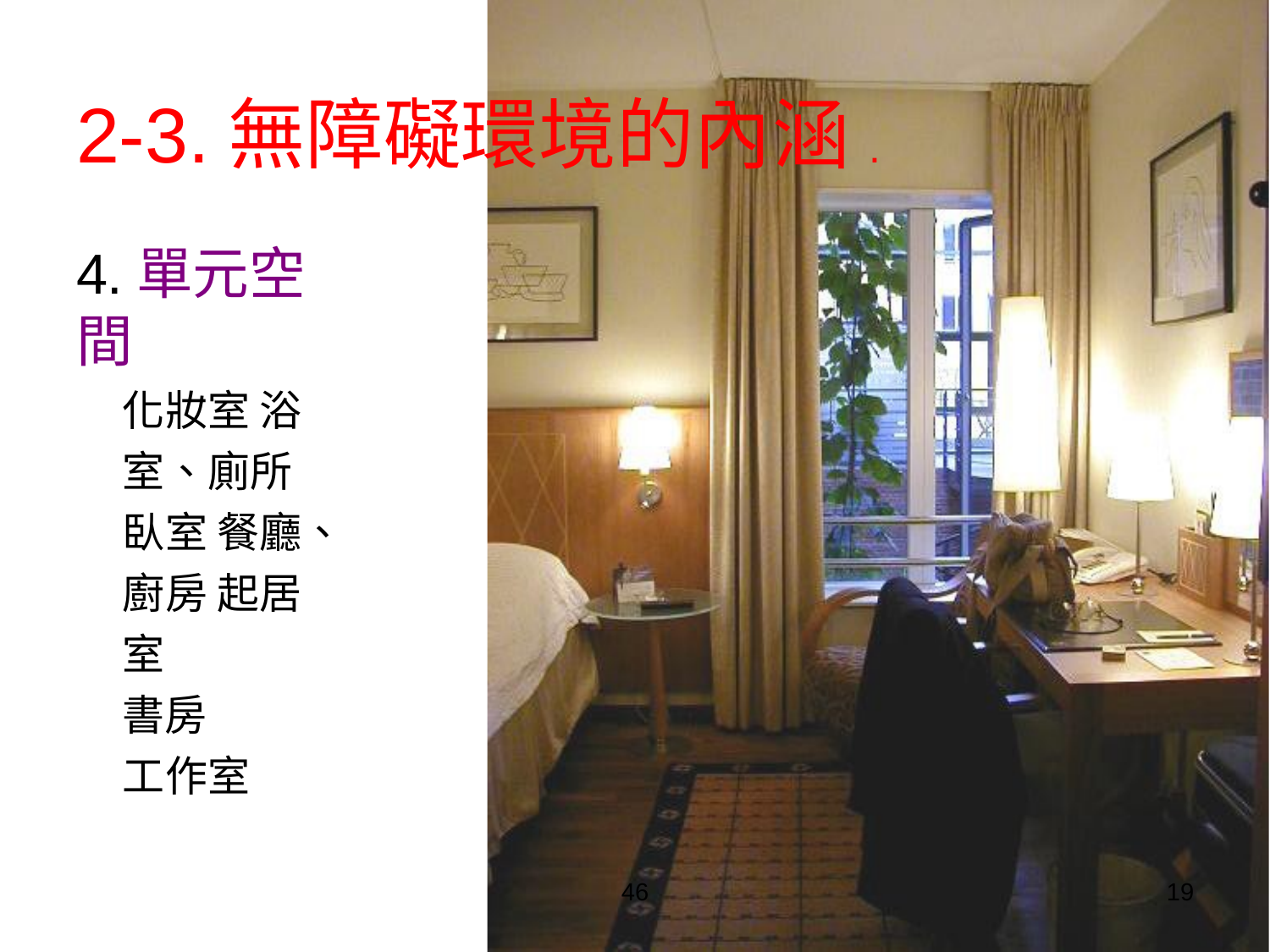

# 2-3.無障礙環境的內涵.
4.單元空間
化妝室 浴室、廁所 臥室 餐廳、廚房 起居室
書房
工作室
46
19